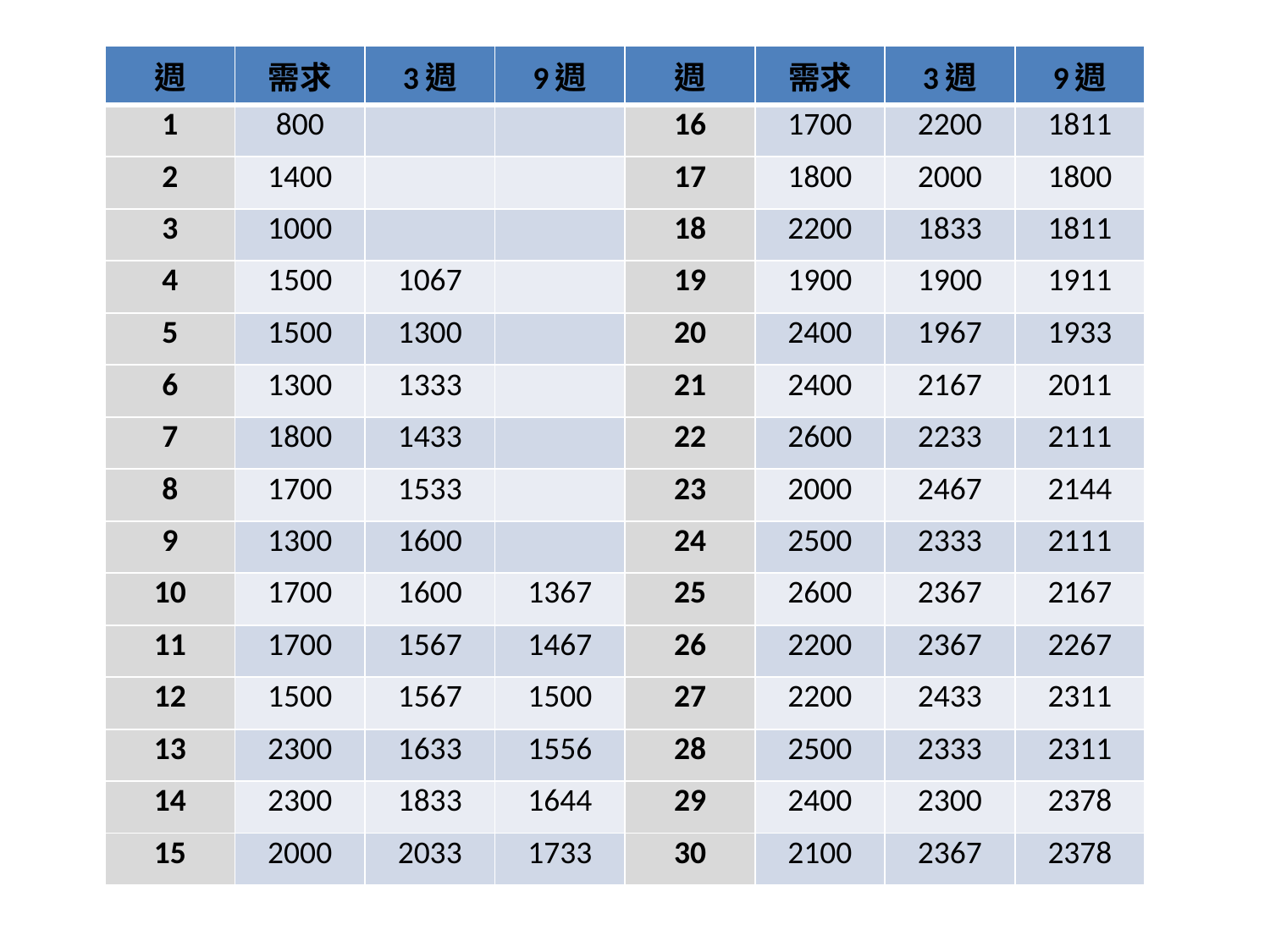

| 週 | 需求 | 3週 | 9週 | 週 | 需求 | 3週 | 9週 |
| --- | --- | --- | --- | --- | --- | --- | --- |
| 1 | 800 |  |  | 16 | 1700 | 2200 | 1811 |
| 2 | 1400 |  |  | 17 | 1800 | 2000 | 1800 |
| 3 | 1000 |  |  | 18 | 2200 | 1833 | 1811 |
| 4 | 1500 | 1067 |  | 19 | 1900 | 1900 | 1911 |
| 5 | 1500 | 1300 |  | 20 | 2400 | 1967 | 1933 |
| 6 | 1300 | 1333 |  | 21 | 2400 | 2167 | 2011 |
| 7 | 1800 | 1433 |  | 22 | 2600 | 2233 | 2111 |
| 8 | 1700 | 1533 |  | 23 | 2000 | 2467 | 2144 |
| 9 | 1300 | 1600 |  | 24 | 2500 | 2333 | 2111 |
| 10 | 1700 | 1600 | 1367 | 25 | 2600 | 2367 | 2167 |
| 11 | 1700 | 1567 | 1467 | 26 | 2200 | 2367 | 2267 |
| 12 | 1500 | 1567 | 1500 | 27 | 2200 | 2433 | 2311 |
| 13 | 2300 | 1633 | 1556 | 28 | 2500 | 2333 | 2311 |
| 14 | 2300 | 1833 | 1644 | 29 | 2400 | 2300 | 2378 |
| 15 | 2000 | 2033 | 1733 | 30 | 2100 | 2367 | 2378 |